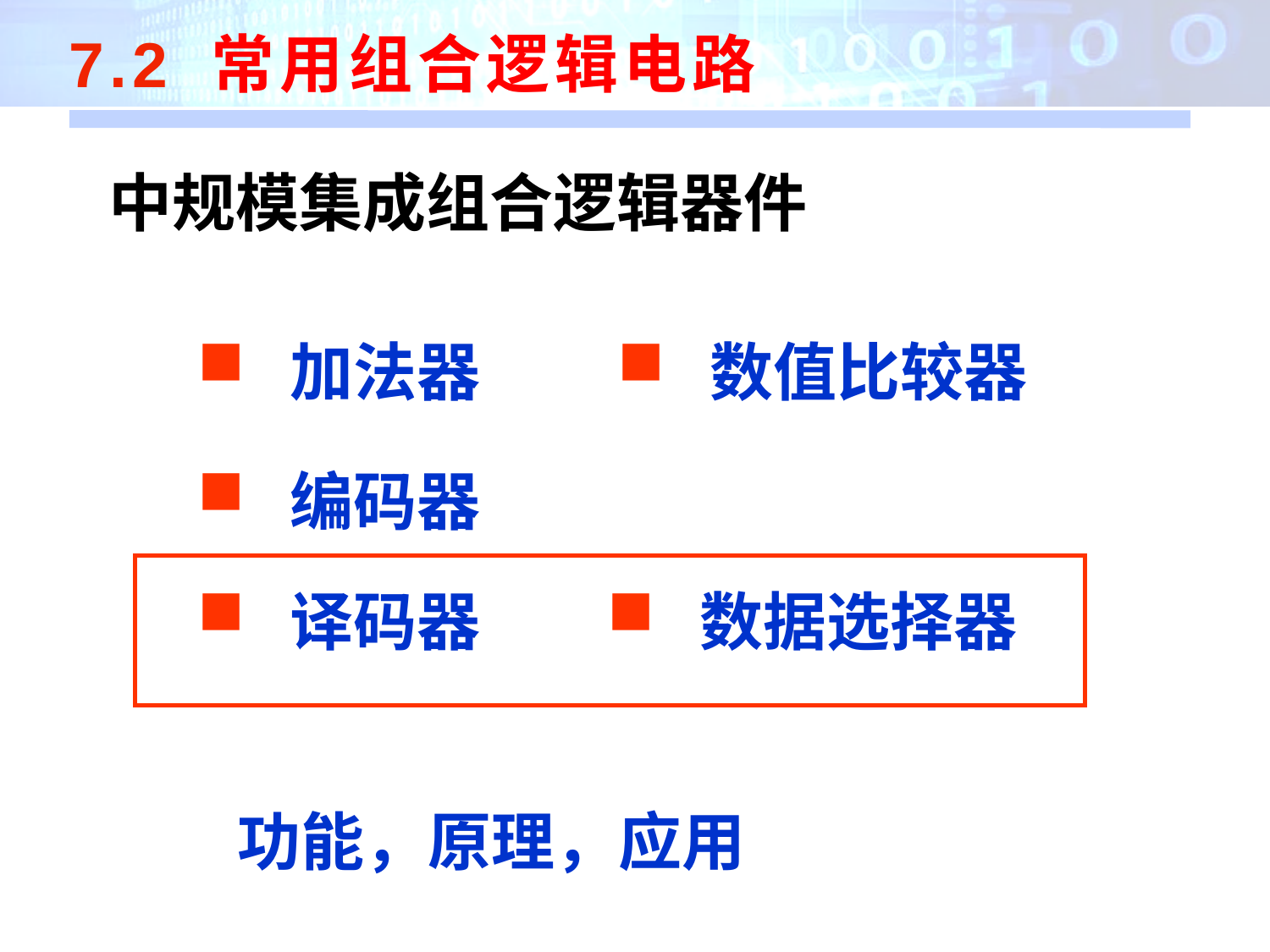

7.2 常用组合逻辑电路
中规模集成组合逻辑器件
  数值比较器
  加法器
  编码器

  译码器
  数据选择器
功能，原理，应用